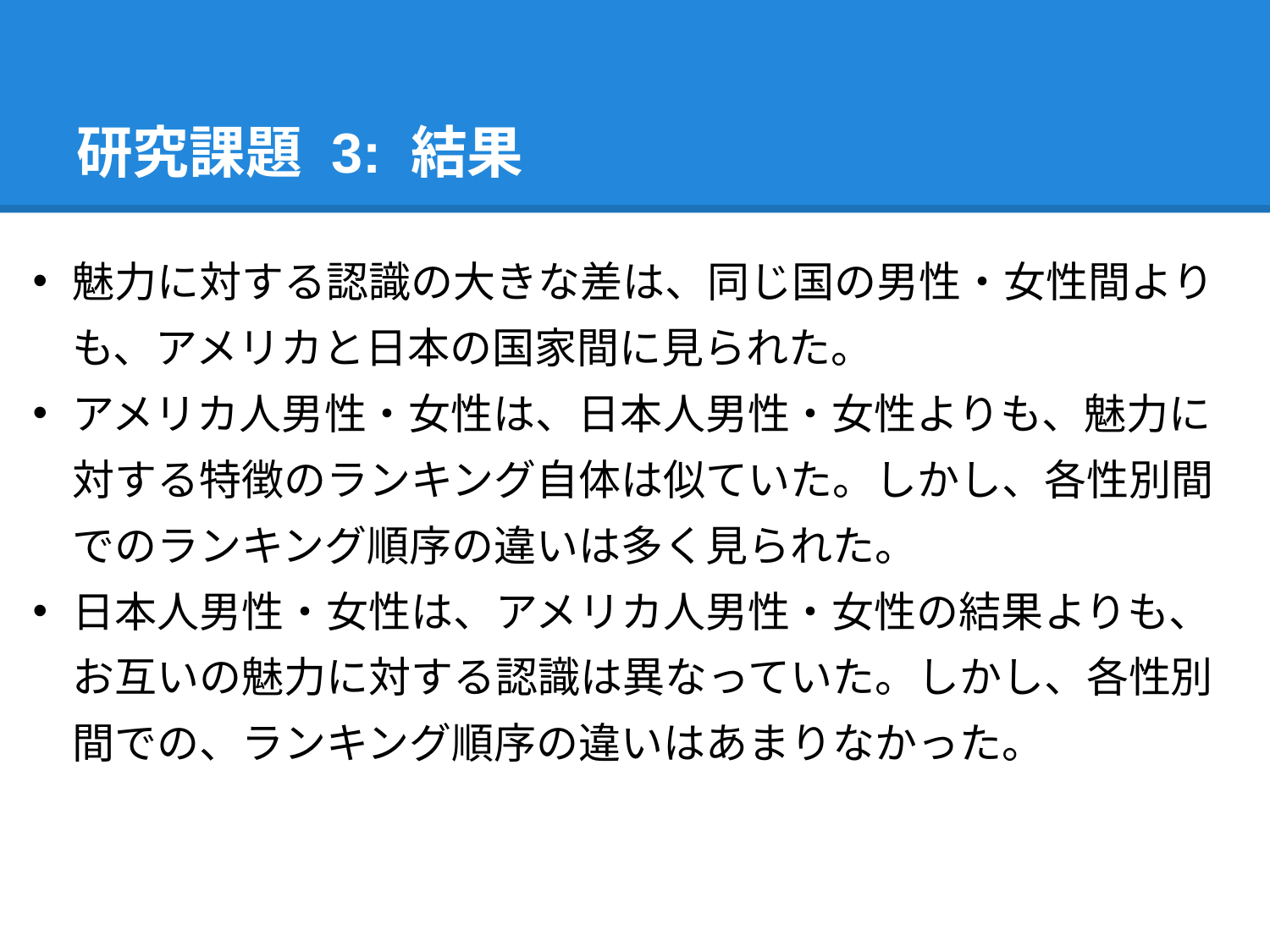

# 研究課題 3: 結果

魅力に対する認識の大きな差は、同じ国の男性・女性間よりも、アメリカと日本の国家間に見られた。
アメリカ人男性・女性は、日本人男性・女性よりも、魅力に対する特徴のランキング自体は似ていた。しかし、各性別間でのランキング順序の違いは多く見られた。
日本人男性・女性は、アメリカ人男性・女性の結果よりも、お互いの魅力に対する認識は異なっていた。しかし、各性別間での、ランキング順序の違いはあまりなかった。